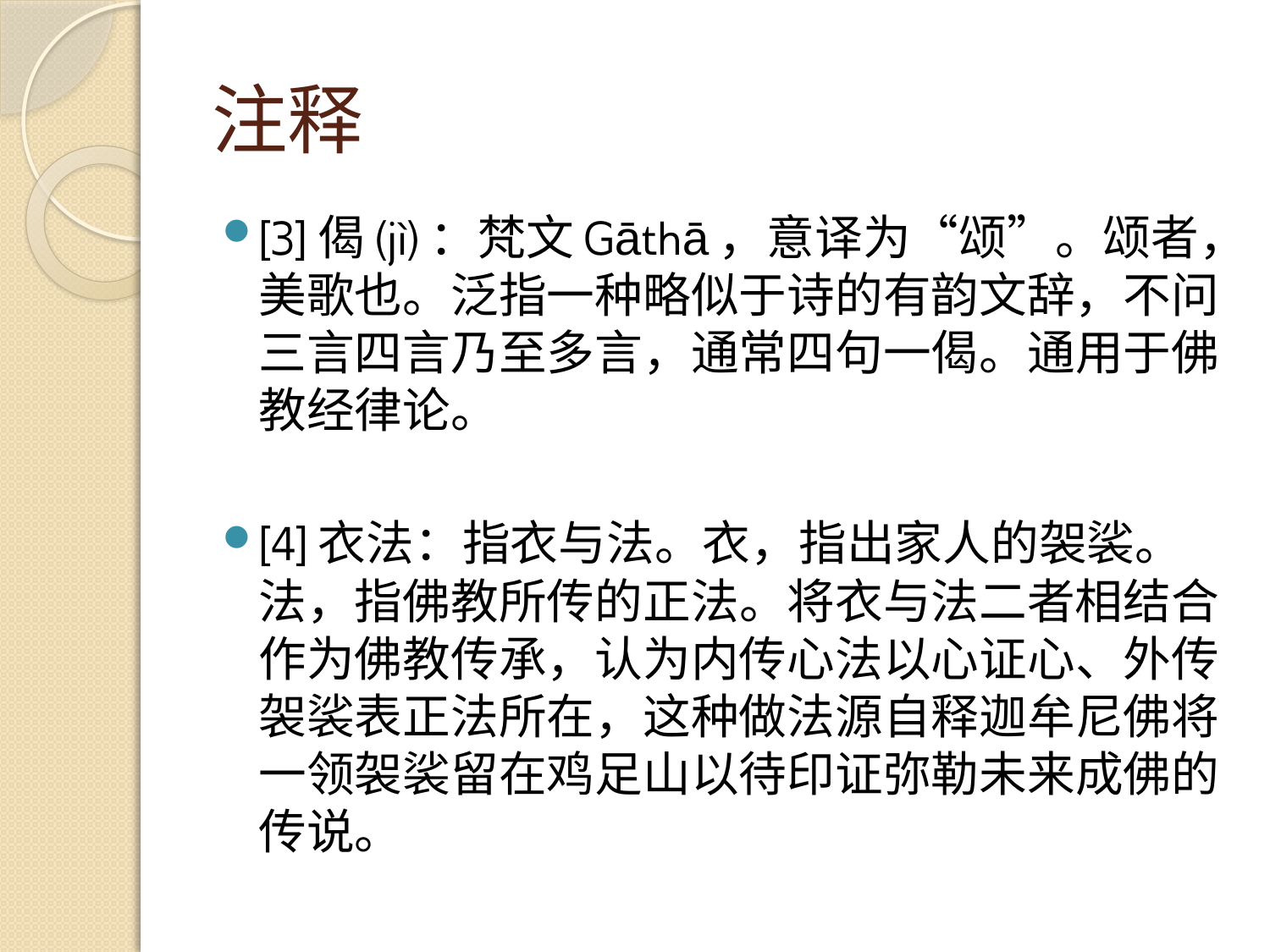

# 注释
[3]偈(jì)：梵文Gāthā，意译为“颂”。颂者，美歌也。泛指一种略似于诗的有韵文辞，不问三言四言乃至多言，通常四句一偈。通用于佛教经律论。

[4]衣法：指衣与法。衣，指出家人的袈裟。法，指佛教所传的正法。将衣与法二者相结合作为佛教传承，认为内传心法以心证心、外传袈裟表正法所在，这种做法源自释迦牟尼佛将一领袈裟留在鸡足山以待印证弥勒未来成佛的传说。